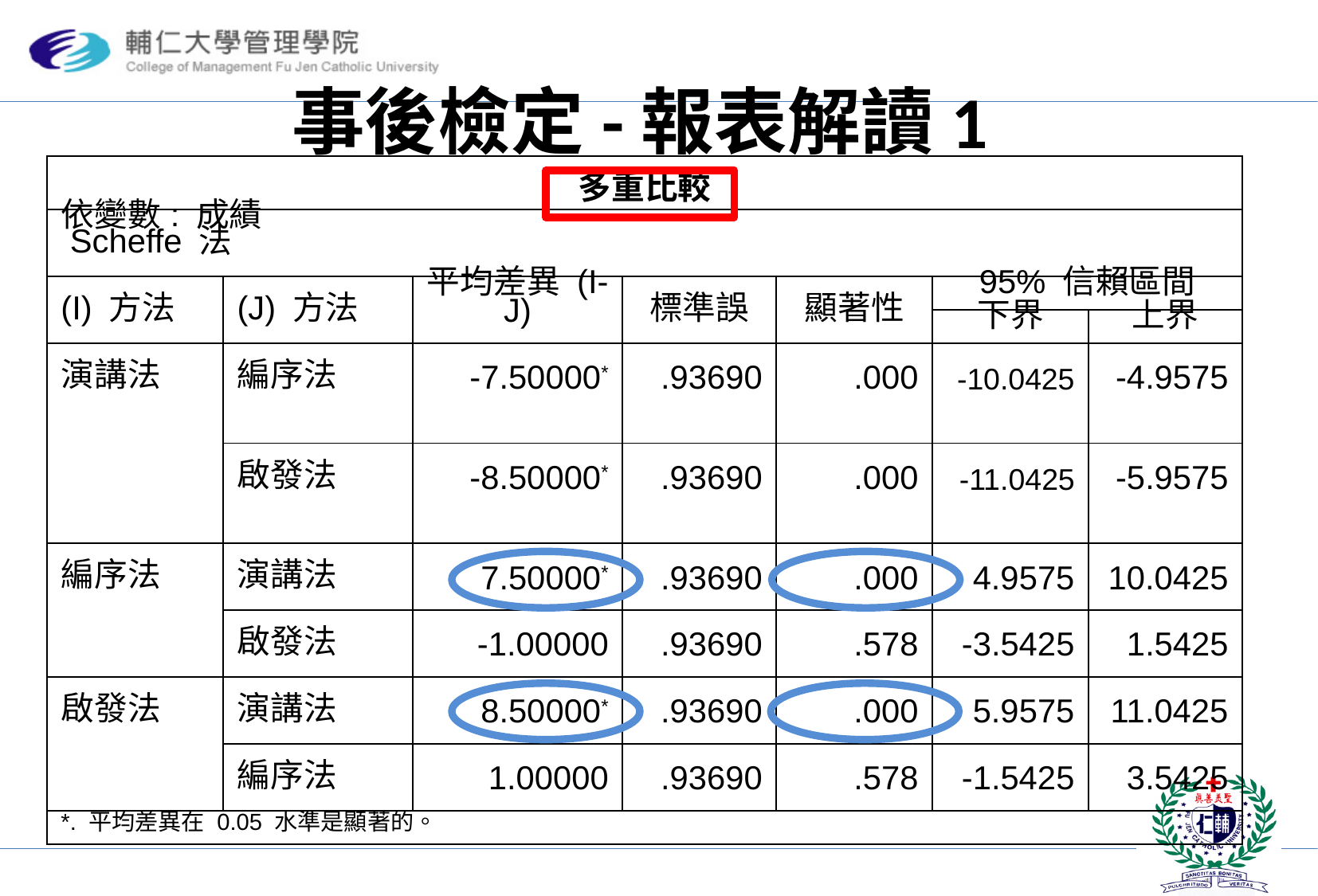

# 事後檢定-報表解讀1
| 多重比較 |  |  |  |  |  |  |
| --- | --- | --- | --- | --- | --- | --- |
| 依變數: 成績 Scheffe 法 |  |  |  |  |  |  |
| (I) 方法 | (J) 方法 | 平均差異 (I-J) | 標準誤 | 顯著性 | 95% 信賴區間 |  |
|  |  |  |  |  | 下界 | 上界 |
| 演講法 | 編序法 | -7.50000\* | .93690 | .000 | -10.0425 | -4.9575 |
|  | 啟發法 | -8.50000\* | .93690 | .000 | -11.0425 | -5.9575 |
| 編序法 | 演講法 | 7.50000\* | .93690 | .000 | 4.9575 | 10.0425 |
|  | 啟發法 | -1.00000 | .93690 | .578 | -3.5425 | 1.5425 |
| 啟發法 | 演講法 | 8.50000\* | .93690 | .000 | 5.9575 | 11.0425 |
|  | 編序法 | 1.00000 | .93690 | .578 | -1.5425 | 3.5425 |
| \*. 平均差異在 0.05 水準是顯著的。 |  |  |  |  |  |  |